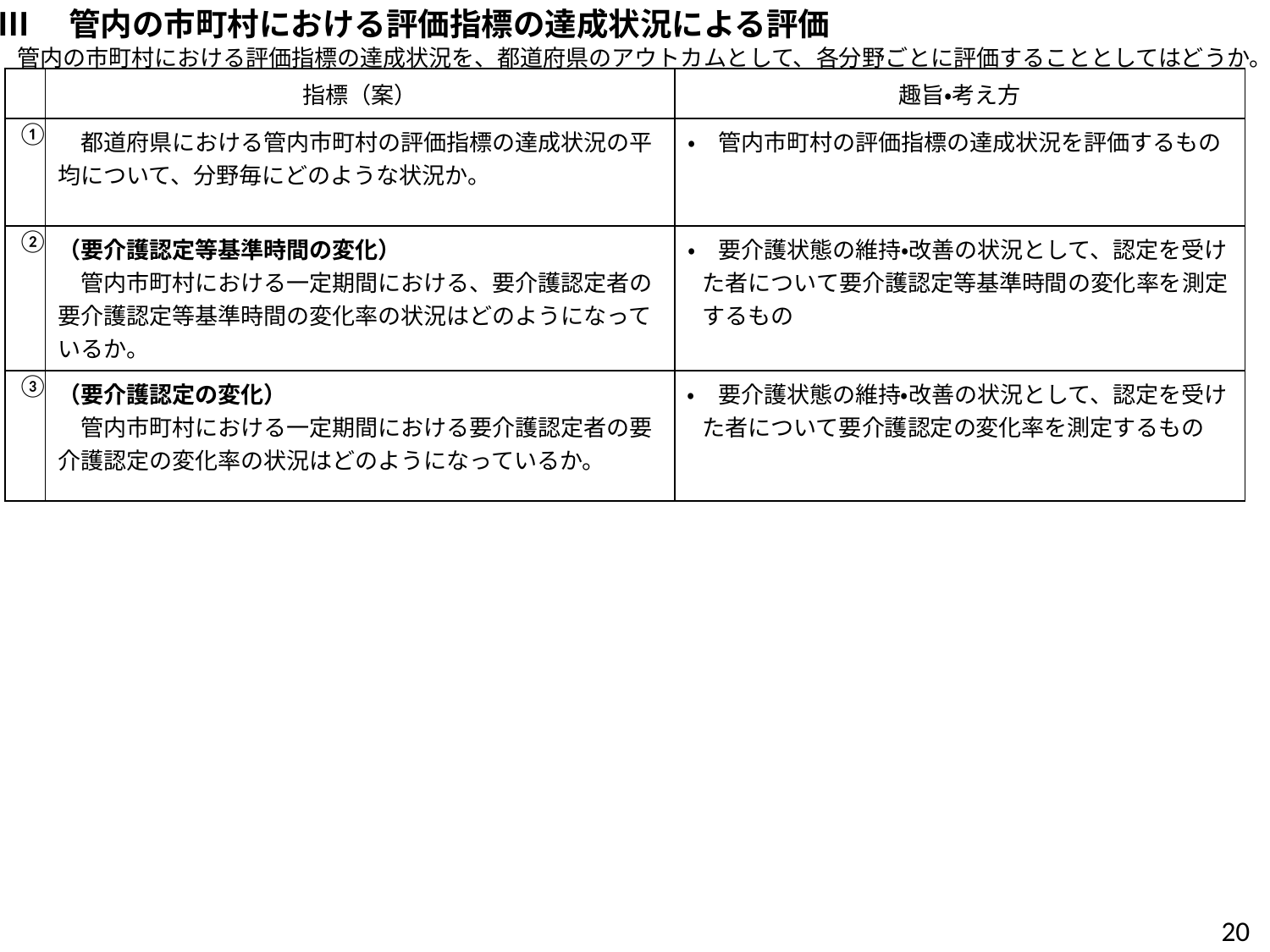

Ⅲ　管内の市町村における評価指標の達成状況による評価
管内の市町村における評価指標の達成状況を、都道府県のアウトカムとして、各分野ごとに評価することとしてはどうか。
|  | 指標（案） | 趣旨・考え方 |
| --- | --- | --- |
| ① | 都道府県における管内市町村の評価指標の達成状況の平均について、分野毎にどのような状況か。 | ・　管内市町村の評価指標の達成状況を評価するもの |
| ② | （要介護認定等基準時間の変化） 　管内市町村における一定期間における、要介護認定者の要介護認定等基準時間の変化率の状況はどのようになっているか。 | ・　要介護状態の維持・改善の状況として、認定を受けた者について要介護認定等基準時間の変化率を測定するもの |
| ③ | （要介護認定の変化） 　管内市町村における一定期間における要介護認定者の要介護認定の変化率の状況はどのようになっているか。 | ・　要介護状態の維持・改善の状況として、認定を受けた者について要介護認定の変化率を測定するもの |
20